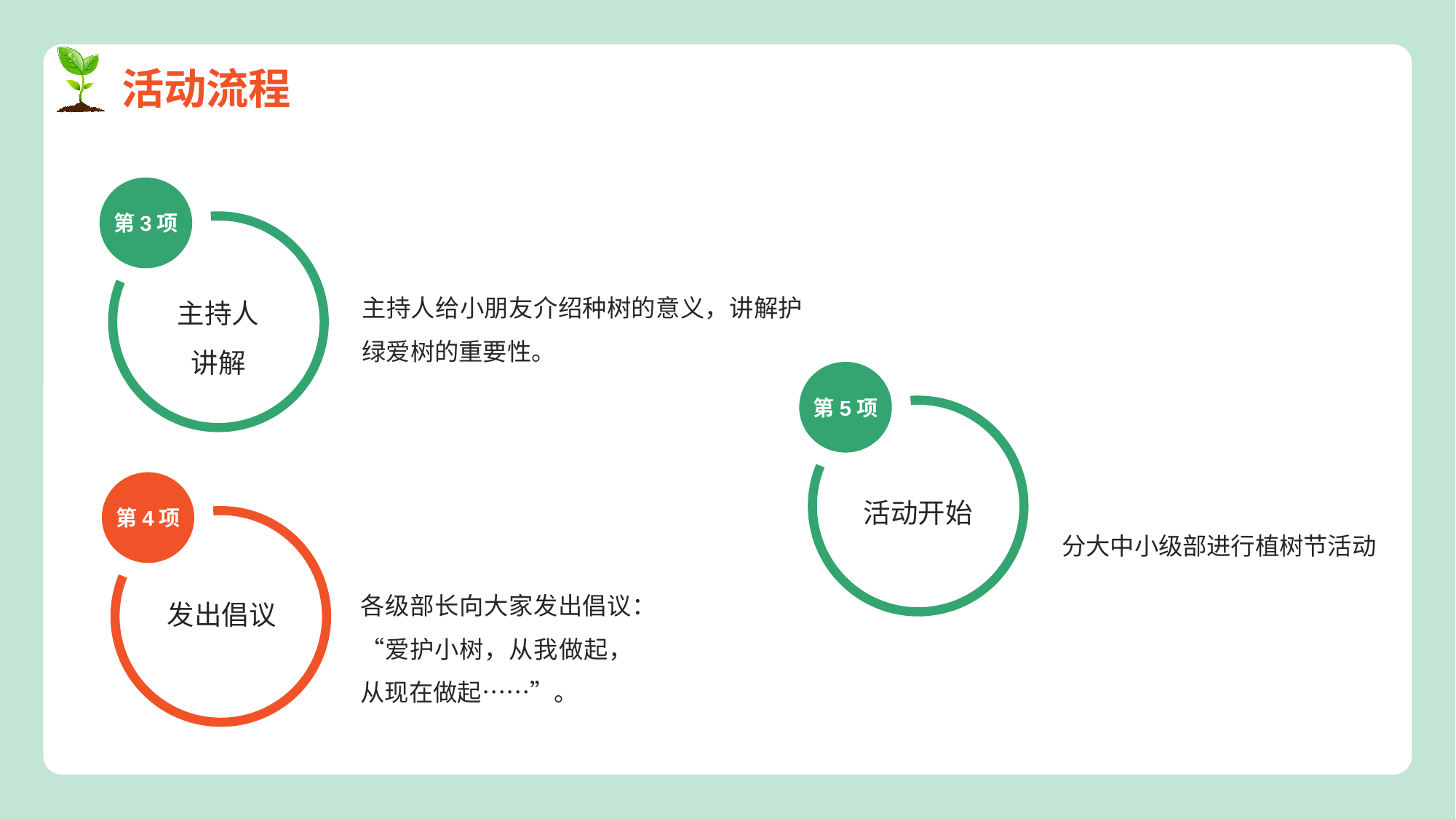

第3项

主持人
讲解
主持人给小朋友介绍种树的意义，讲解护绿爱树的重要性。
第5项

活动开始
分大中小级部进行植树节活动
第4项

发出倡议
各级部长向大家发出倡议：“爱护小树，从我做起，从现在做起……”。